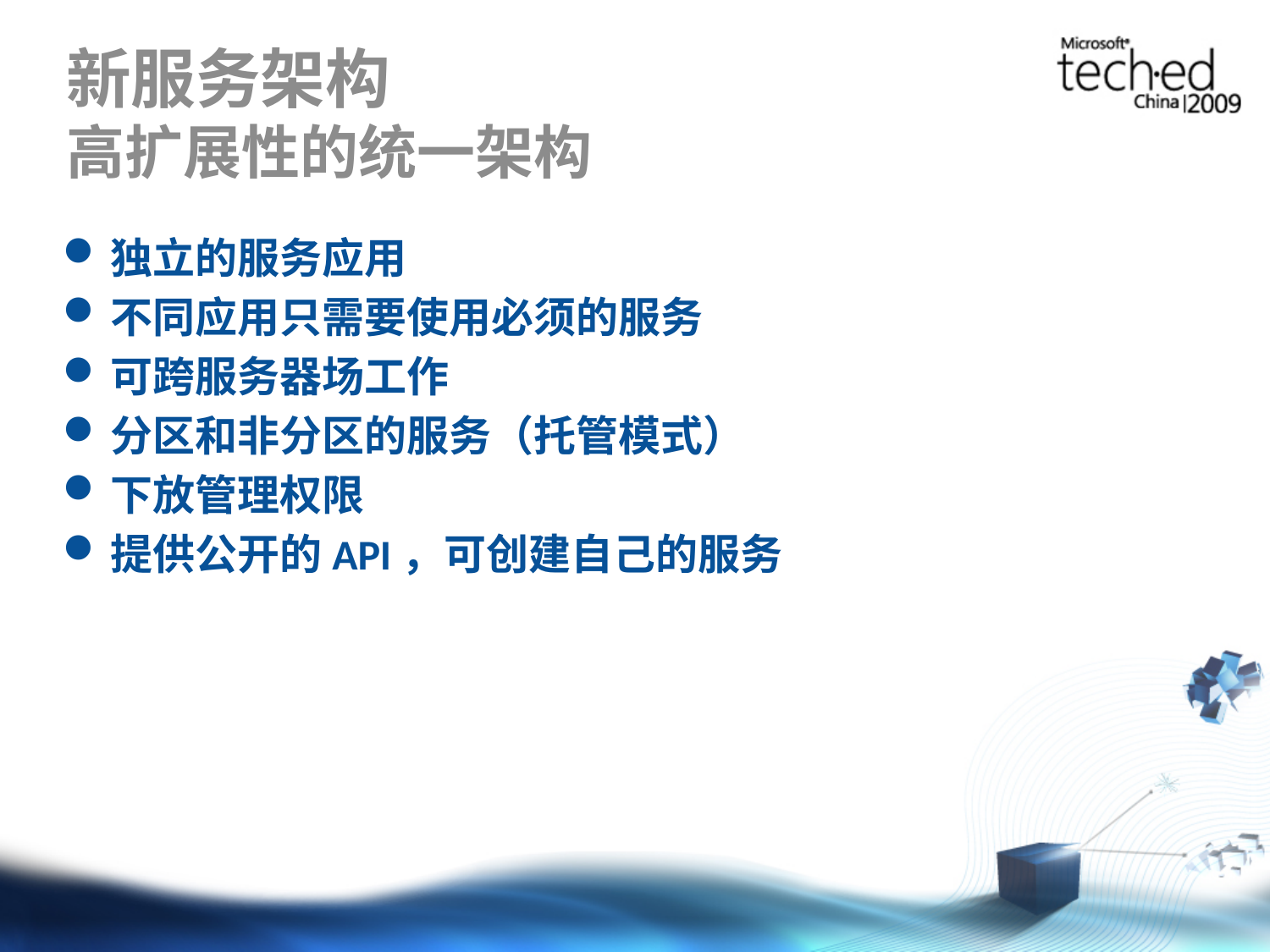

# 新服务架构 高扩展性的统一架构
独立的服务应用
不同应用只需要使用必须的服务
可跨服务器场工作
分区和非分区的服务（托管模式）
下放管理权限
提供公开的API，可创建自己的服务